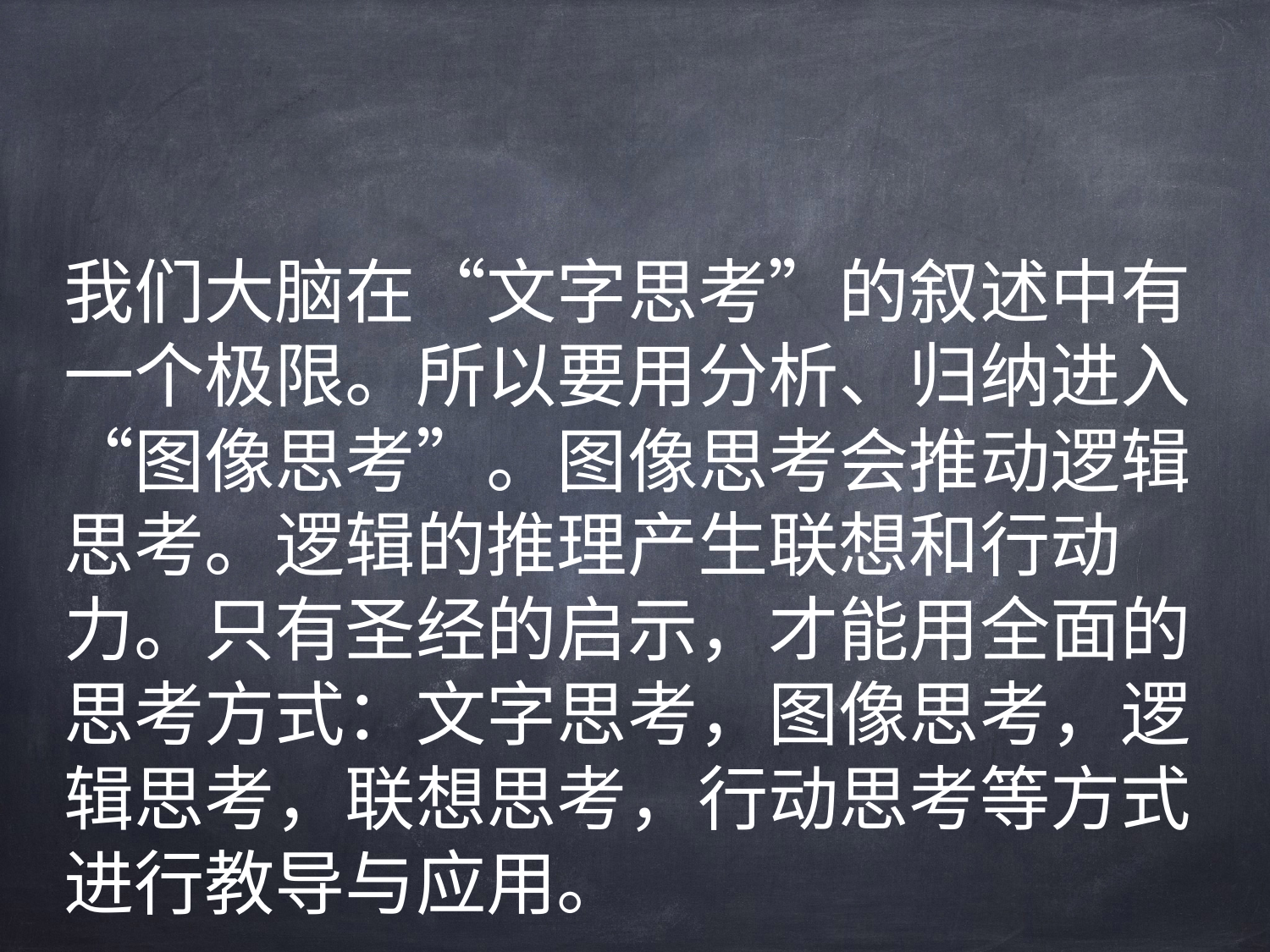

#

我们大脑在“文字思考”的叙述中有一个极限。所以要用分析、归纳进入“图像思考”。图像思考会推动逻辑思考。逻辑的推理产生联想和行动力。只有圣经的启示，才能用全面的思考方式：文字思考，图像思考，逻辑思考，联想思考，行动思考等方式进行教导与应用。